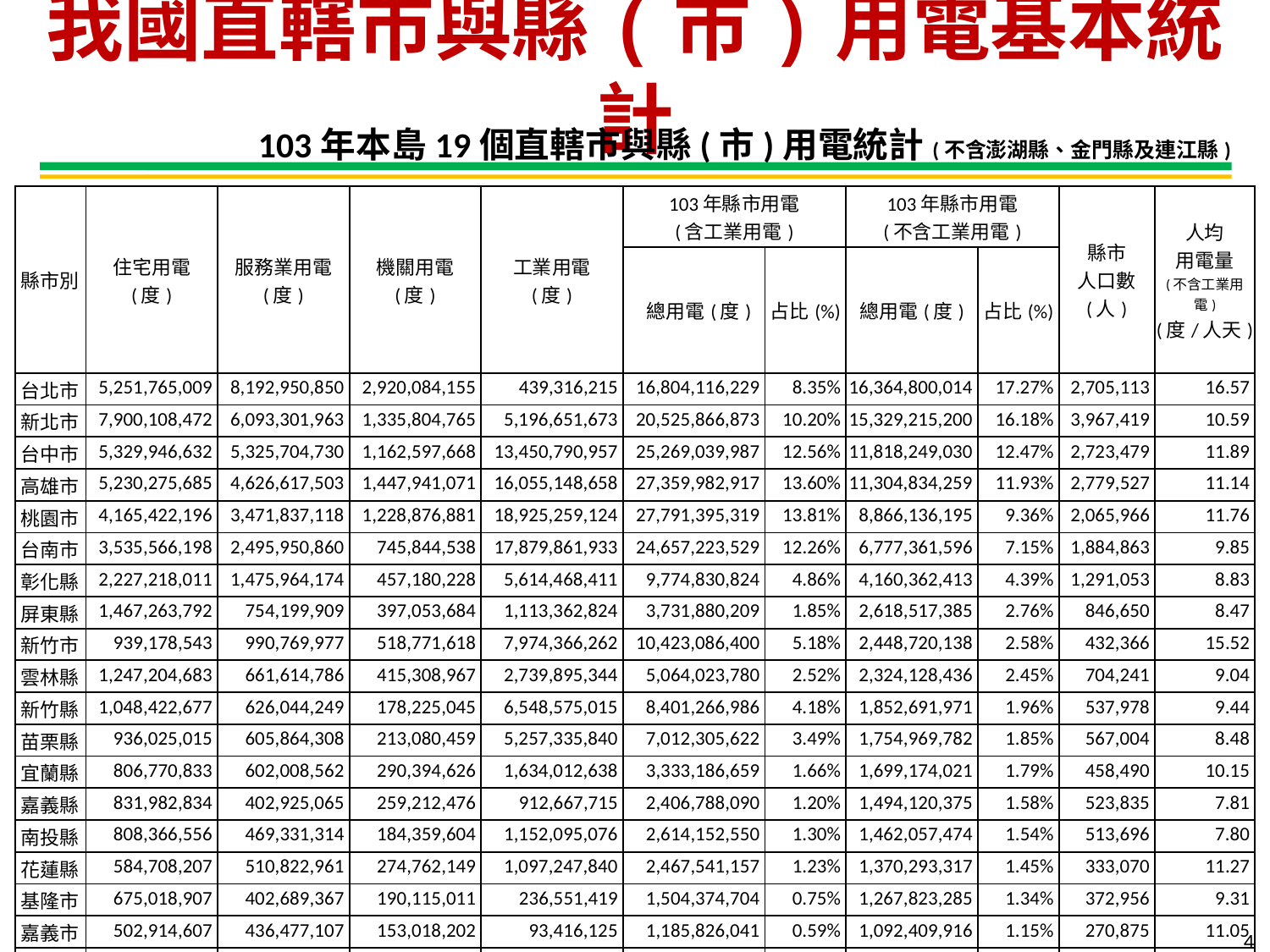

# 我國直轄市與縣(市)用電基本統計
103年本島19個直轄市與縣(市)用電統計(不含澎湖縣、金門縣及連江縣)
| 縣市別 | 住宅用電 (度) | 服務業用電 (度) | 機關用電 (度) | 工業用電 (度) | 103年縣市用電 (含工業用電) |  | 103年縣市用電 (不含工業用電) |  | 縣市 人口數 (人) | 人均 用電量 (不含工業用電) (度/人天) |
| --- | --- | --- | --- | --- | --- | --- | --- | --- | --- | --- |
|  |  |  |  |  | 總用電(度) | 占比(%) | 總用電(度) | 占比(%) |  |  |
| 台北市 | 5,251,765,009 | 8,192,950,850 | 2,920,084,155 | 439,316,215 | 16,804,116,229 | 8.35% | 16,364,800,014 | 17.27% | 2,705,113 | 16.57 |
| 新北市 | 7,900,108,472 | 6,093,301,963 | 1,335,804,765 | 5,196,651,673 | 20,525,866,873 | 10.20% | 15,329,215,200 | 16.18% | 3,967,419 | 10.59 |
| 台中市 | 5,329,946,632 | 5,325,704,730 | 1,162,597,668 | 13,450,790,957 | 25,269,039,987 | 12.56% | 11,818,249,030 | 12.47% | 2,723,479 | 11.89 |
| 高雄市 | 5,230,275,685 | 4,626,617,503 | 1,447,941,071 | 16,055,148,658 | 27,359,982,917 | 13.60% | 11,304,834,259 | 11.93% | 2,779,527 | 11.14 |
| 桃園市 | 4,165,422,196 | 3,471,837,118 | 1,228,876,881 | 18,925,259,124 | 27,791,395,319 | 13.81% | 8,866,136,195 | 9.36% | 2,065,966 | 11.76 |
| 台南市 | 3,535,566,198 | 2,495,950,860 | 745,844,538 | 17,879,861,933 | 24,657,223,529 | 12.26% | 6,777,361,596 | 7.15% | 1,884,863 | 9.85 |
| 彰化縣 | 2,227,218,011 | 1,475,964,174 | 457,180,228 | 5,614,468,411 | 9,774,830,824 | 4.86% | 4,160,362,413 | 4.39% | 1,291,053 | 8.83 |
| 屏東縣 | 1,467,263,792 | 754,199,909 | 397,053,684 | 1,113,362,824 | 3,731,880,209 | 1.85% | 2,618,517,385 | 2.76% | 846,650 | 8.47 |
| 新竹市 | 939,178,543 | 990,769,977 | 518,771,618 | 7,974,366,262 | 10,423,086,400 | 5.18% | 2,448,720,138 | 2.58% | 432,366 | 15.52 |
| 雲林縣 | 1,247,204,683 | 661,614,786 | 415,308,967 | 2,739,895,344 | 5,064,023,780 | 2.52% | 2,324,128,436 | 2.45% | 704,241 | 9.04 |
| 新竹縣 | 1,048,422,677 | 626,044,249 | 178,225,045 | 6,548,575,015 | 8,401,266,986 | 4.18% | 1,852,691,971 | 1.96% | 537,978 | 9.44 |
| 苗栗縣 | 936,025,015 | 605,864,308 | 213,080,459 | 5,257,335,840 | 7,012,305,622 | 3.49% | 1,754,969,782 | 1.85% | 567,004 | 8.48 |
| 宜蘭縣 | 806,770,833 | 602,008,562 | 290,394,626 | 1,634,012,638 | 3,333,186,659 | 1.66% | 1,699,174,021 | 1.79% | 458,490 | 10.15 |
| 嘉義縣 | 831,982,834 | 402,925,065 | 259,212,476 | 912,667,715 | 2,406,788,090 | 1.20% | 1,494,120,375 | 1.58% | 523,835 | 7.81 |
| 南投縣 | 808,366,556 | 469,331,314 | 184,359,604 | 1,152,095,076 | 2,614,152,550 | 1.30% | 1,462,057,474 | 1.54% | 513,696 | 7.80 |
| 花蓮縣 | 584,708,207 | 510,822,961 | 274,762,149 | 1,097,247,840 | 2,467,541,157 | 1.23% | 1,370,293,317 | 1.45% | 333,070 | 11.27 |
| 基隆市 | 675,018,907 | 402,689,367 | 190,115,011 | 236,551,419 | 1,504,374,704 | 0.75% | 1,267,823,285 | 1.34% | 372,956 | 9.31 |
| 嘉義市 | 502,914,607 | 436,477,107 | 153,018,202 | 93,416,125 | 1,185,826,041 | 0.59% | 1,092,409,916 | 1.15% | 270,875 | 11.05 |
| 台東縣 | 361,278,372 | 244,238,432 | 140,884,182 | 117,333,474 | 863,734,460 | 0.43% | 746,400,986 | 0.79% | 224,092 | 9.13 |
| 合計 | 43,849,437,229 | 38,389,313,235 | 12,513,515,329 | 106,438,356,543 | 201,190,622,336 | 100.00% | 94,752,265,793 | 100.00% | 23,202,673 | 11.19 |
4